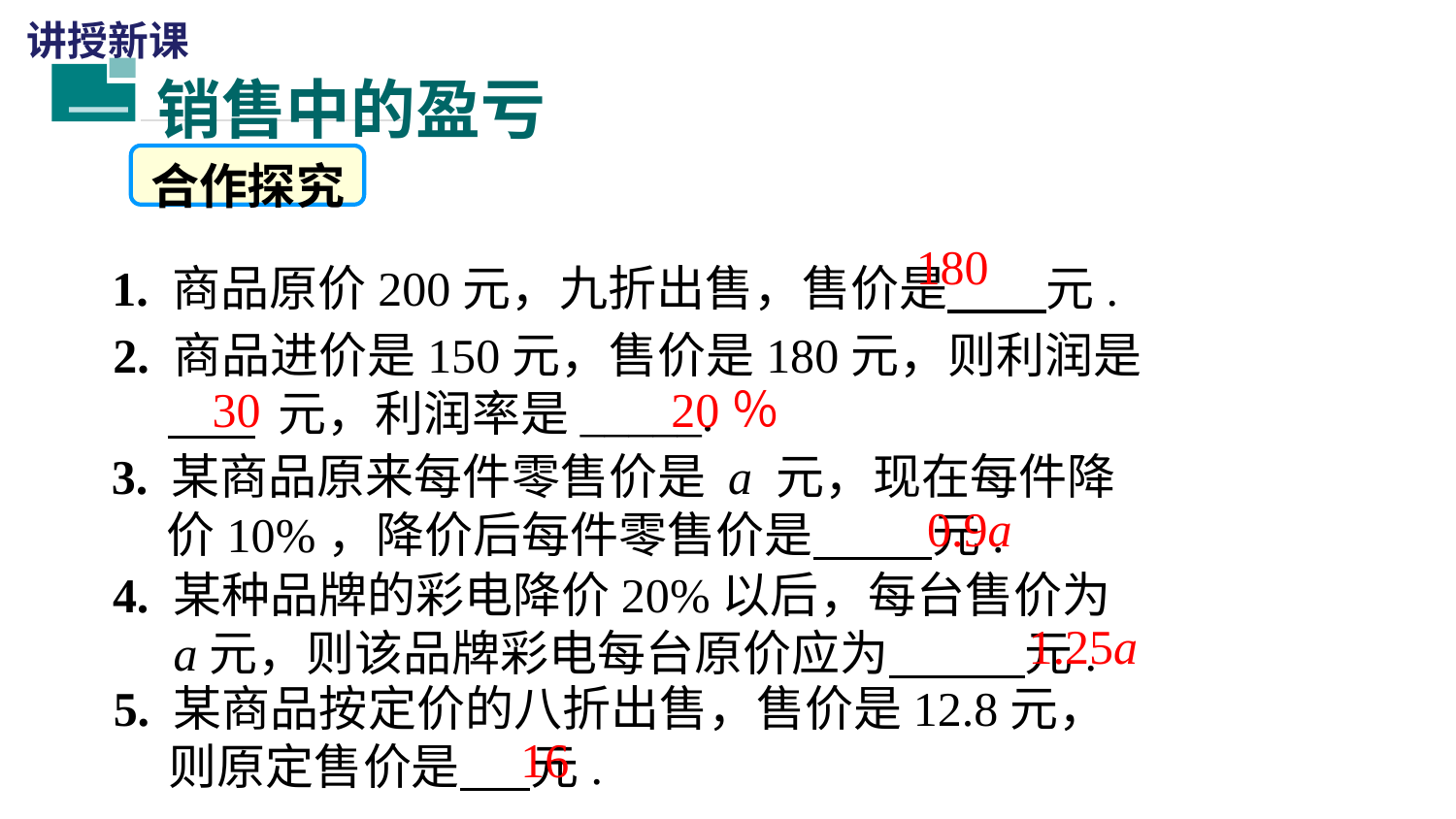

讲授新课

销售中的盈亏
一

合作探究
1. 商品原价200元，九折出售，售价是         元.

180
2. 商品进价是150元，售价是180元，则利润是
              元，利润率是_____.

30
20％
3. 某商品原来每件零售价是 a 元，现在每件降
    价10%，降价后每件零售价是  　　元.

0.9a
4. 某种品牌的彩电降价20%以后，每台售价为
     a元，则该品牌彩电每台原价应为　        元.

1.25a
5. 某商品按定价的八折出售，售价是12.8元，
    则原定售价是　  元.
16